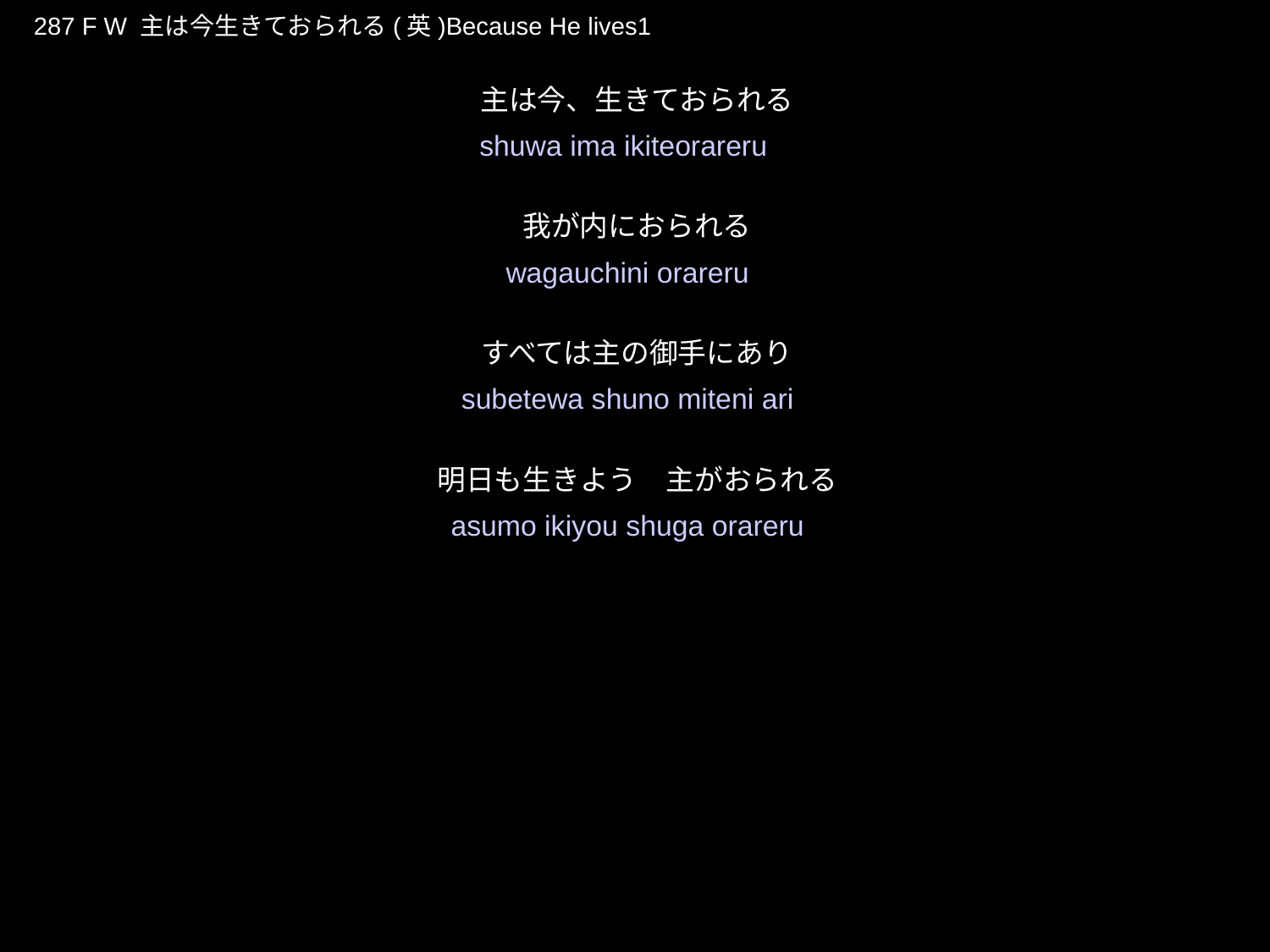

しゅはいまいきておられる
★W
287 F W 主は今生きておられる(英)Because He lives1
主は今、生きておられる
我が内におられる
すべては主の御手にあり
明日も生きよう　主がおられる
★４
shuwa ima ikiteorareru
wagauchini orareru
subetewa shuno miteni ari
asumo ikiyou shuga orareru